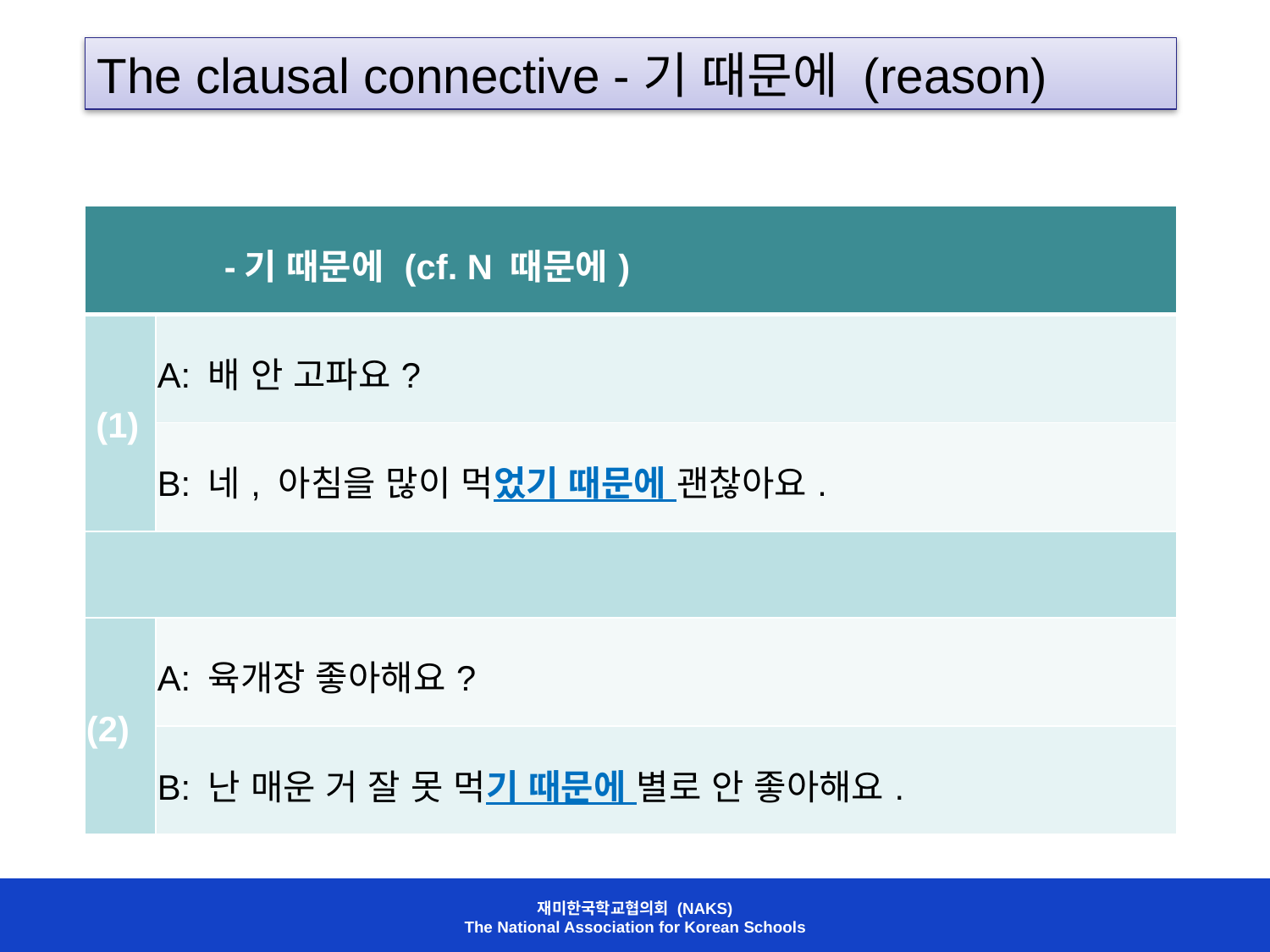

The clausal connective -기 때문에 (reason)
| -기 때문에 (cf. N 때문에) |  |
| --- | --- |
| (1) | A: 배 안 고파요? |
|  | B: 네, 아침을 많이 먹었기 때문에 괜찮아요. |
|  |  |
| (2) | A: 육개장 좋아해요? |
|  | B: 난 매운 거 잘 못 먹기 때문에 별로 안 좋아해요. |
재미한국학교협의회 (NAKS)
The National Association for Korean Schools